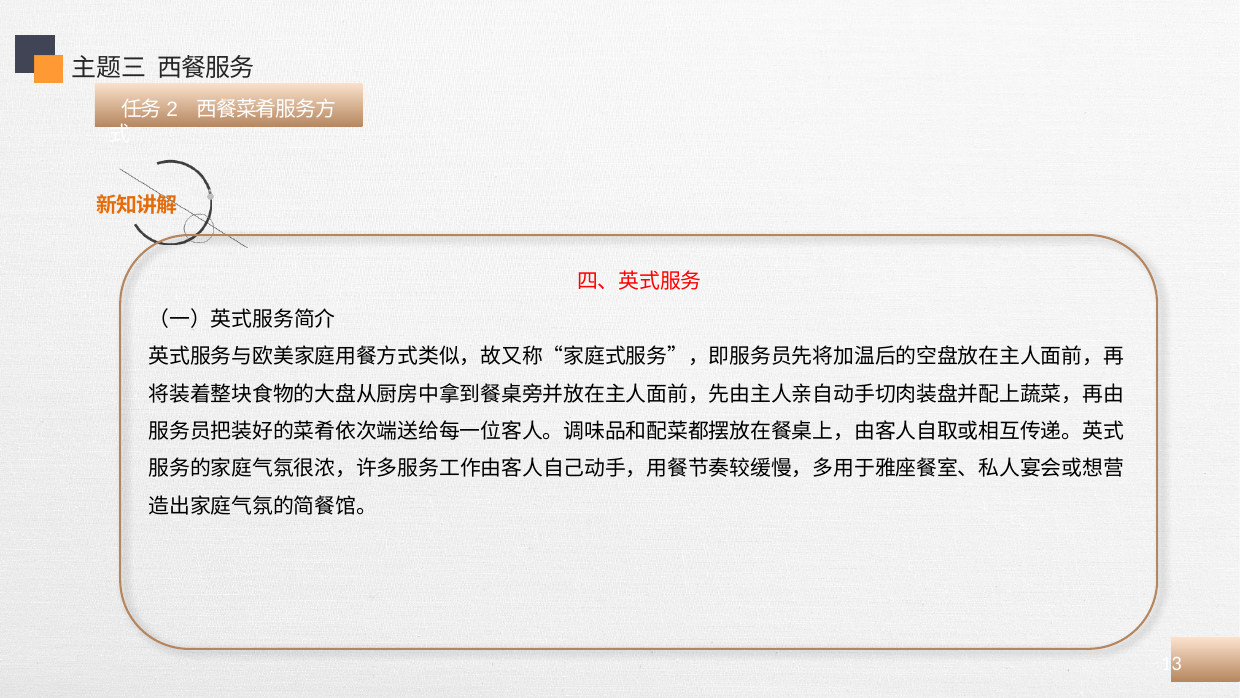

主题三  西餐服务

 任务2   西餐菜肴服务方式

四、英式服务
（一）英式服务简介
英式服务与欧美家庭用餐方式类似，故又称“家庭式服务”，即服务员先将加温后的空盘放在主人面前，再将装着整块食物的大盘从厨房中拿到餐桌旁并放在主人面前，先由主人亲自动手切肉装盘并配上蔬菜，再由服务员把装好的菜肴依次端送给每一位客人。调味品和配菜都摆放在餐桌上，由客人自取或相互传递。英式服务的家庭气氛很浓，许多服务工作由客人自己动手，用餐节奏较缓慢，多用于雅座餐室、私人宴会或想营造出家庭气氛的简餐馆。